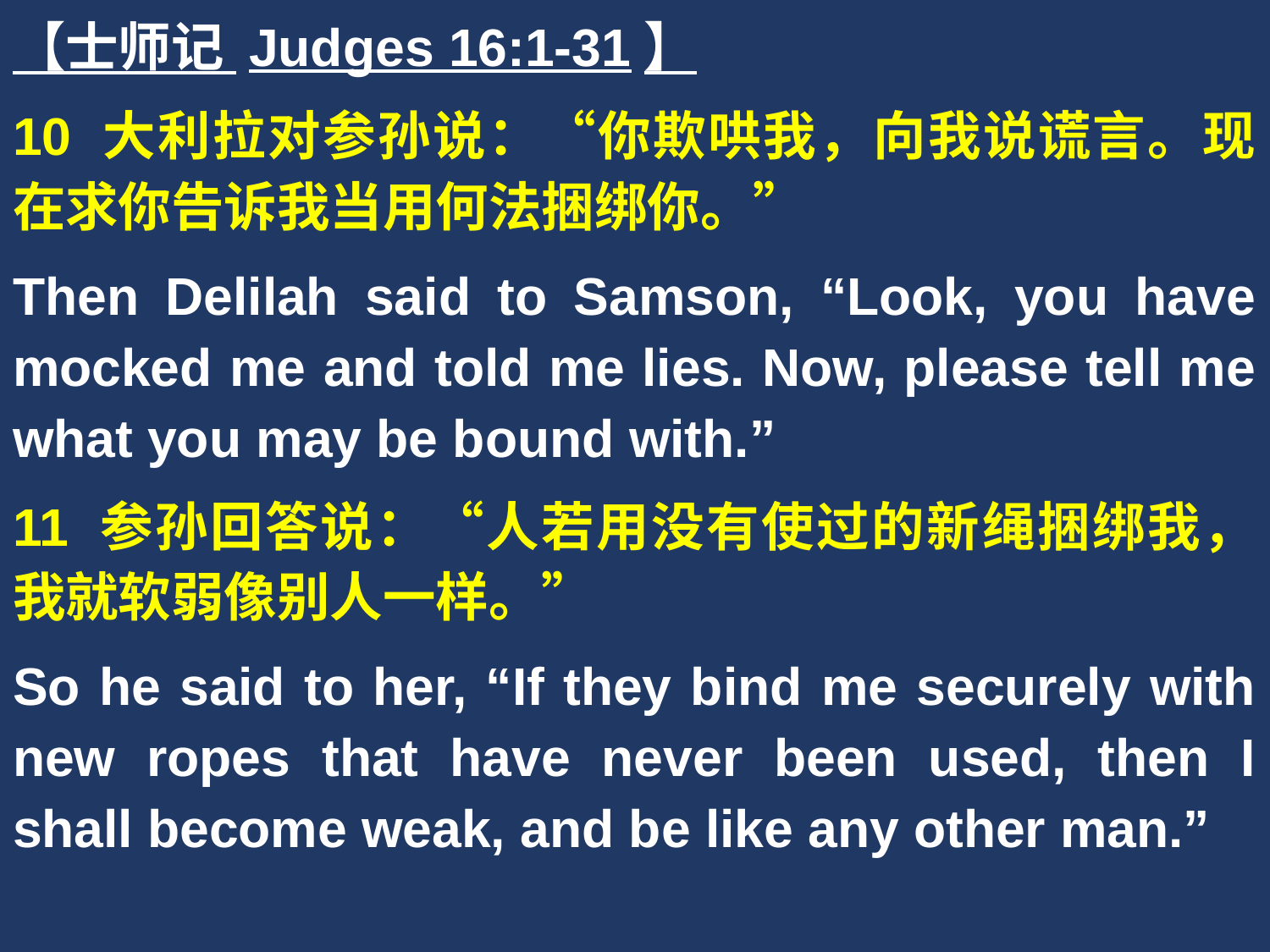

【士师记 Judges 16:1-31】
10 大利拉对参孙说：“你欺哄我，向我说谎言。现在求你告诉我当用何法捆绑你。”
Then Delilah said to Samson, “Look, you have mocked me and told me lies. Now, please tell me what you may be bound with.”
11 参孙回答说：“人若用没有使过的新绳捆绑我，我就软弱像别人一样。”
So he said to her, “If they bind me securely with new ropes that have never been used, then I shall become weak, and be like any other man.”